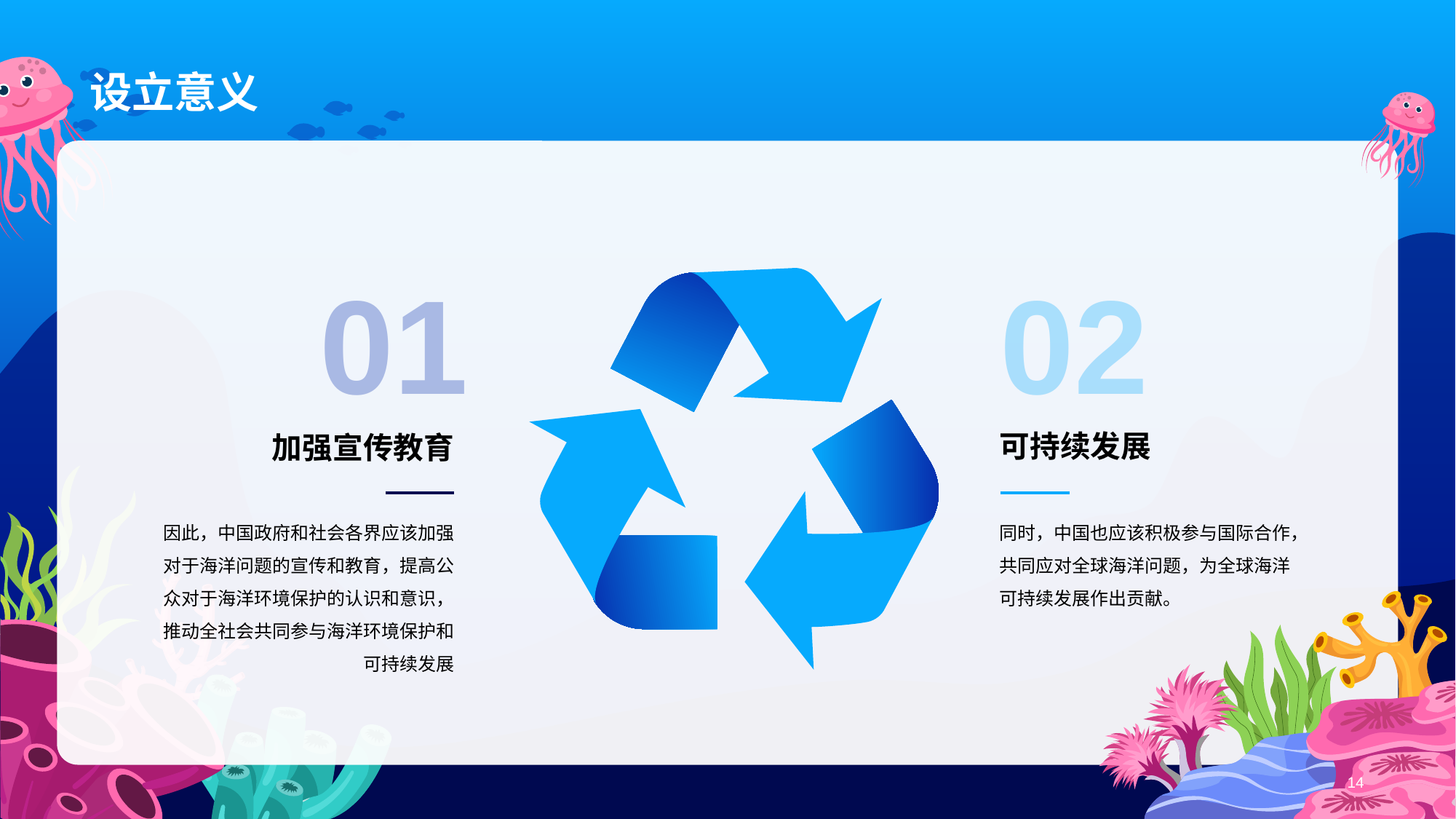

# 设立意义
01
加强宣传教育
因此，中国政府和社会各界应该加强对于海洋问题的宣传和教育，提高公众对于海洋环境保护的认识和意识，推动全社会共同参与海洋环境保护和可持续发展
02
可持续发展
同时，中国也应该积极参与国际合作，共同应对全球海洋问题，为全球海洋可持续发展作出贡献。

14